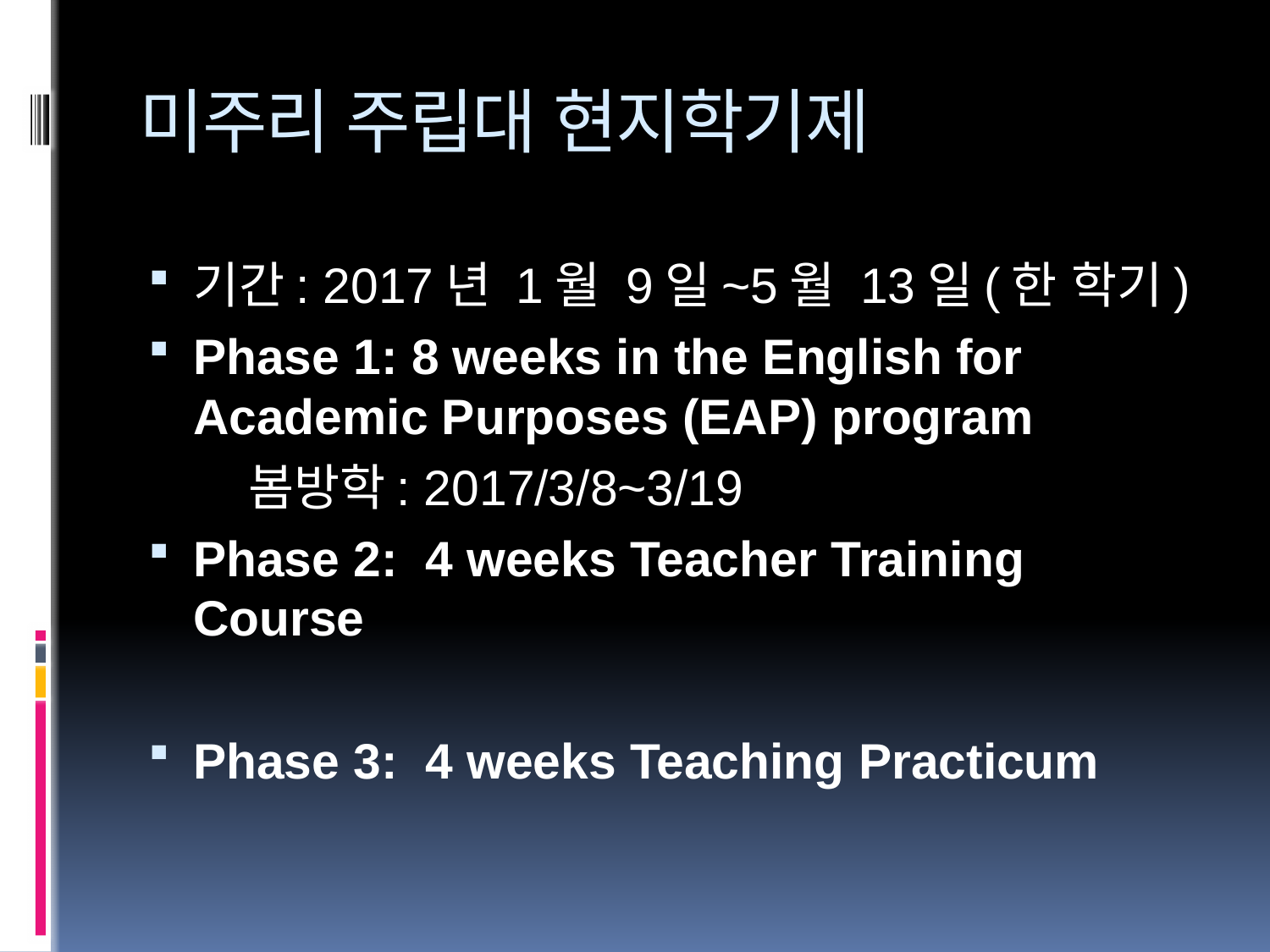

# 미주리 주립대 현지학기제
기간: 2017년 1월 9일~5월 13일(한 학기)
Phase 1: 8 weeks in the English for       	Academic Purposes (EAP) program
       봄방학: 2017/3/8~3/19
Phase 2:  4 weeks Teacher Training Course

Phase 3:  4 weeks Teaching Practicum